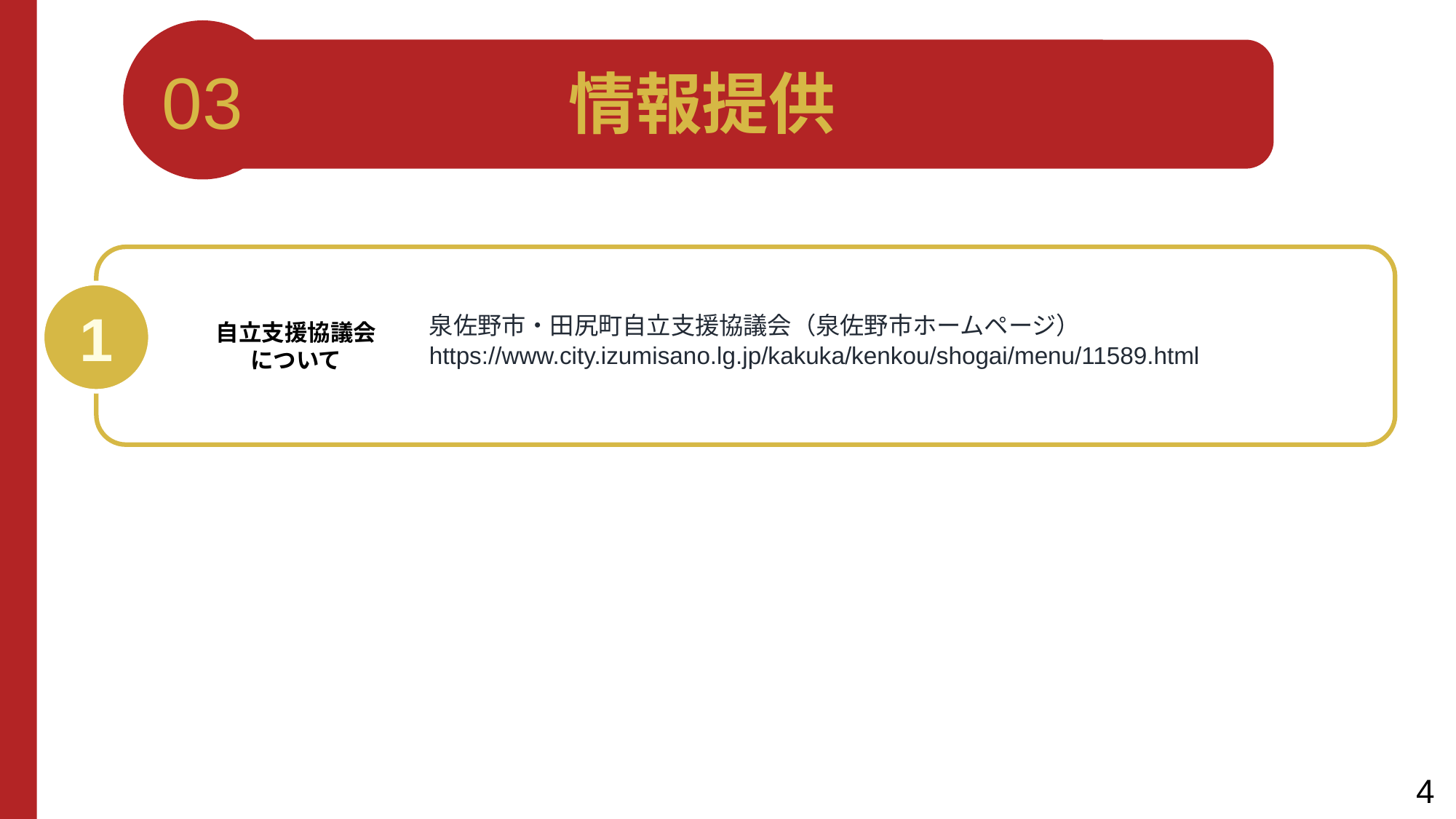

03

情報提供

1
泉佐野市・田尻町自立支援協議会（泉佐野市ホームページ）
https://www.city.izumisano.lg.jp/kakuka/kenkou/shogai/menu/11589.html

自立支援協議会
について